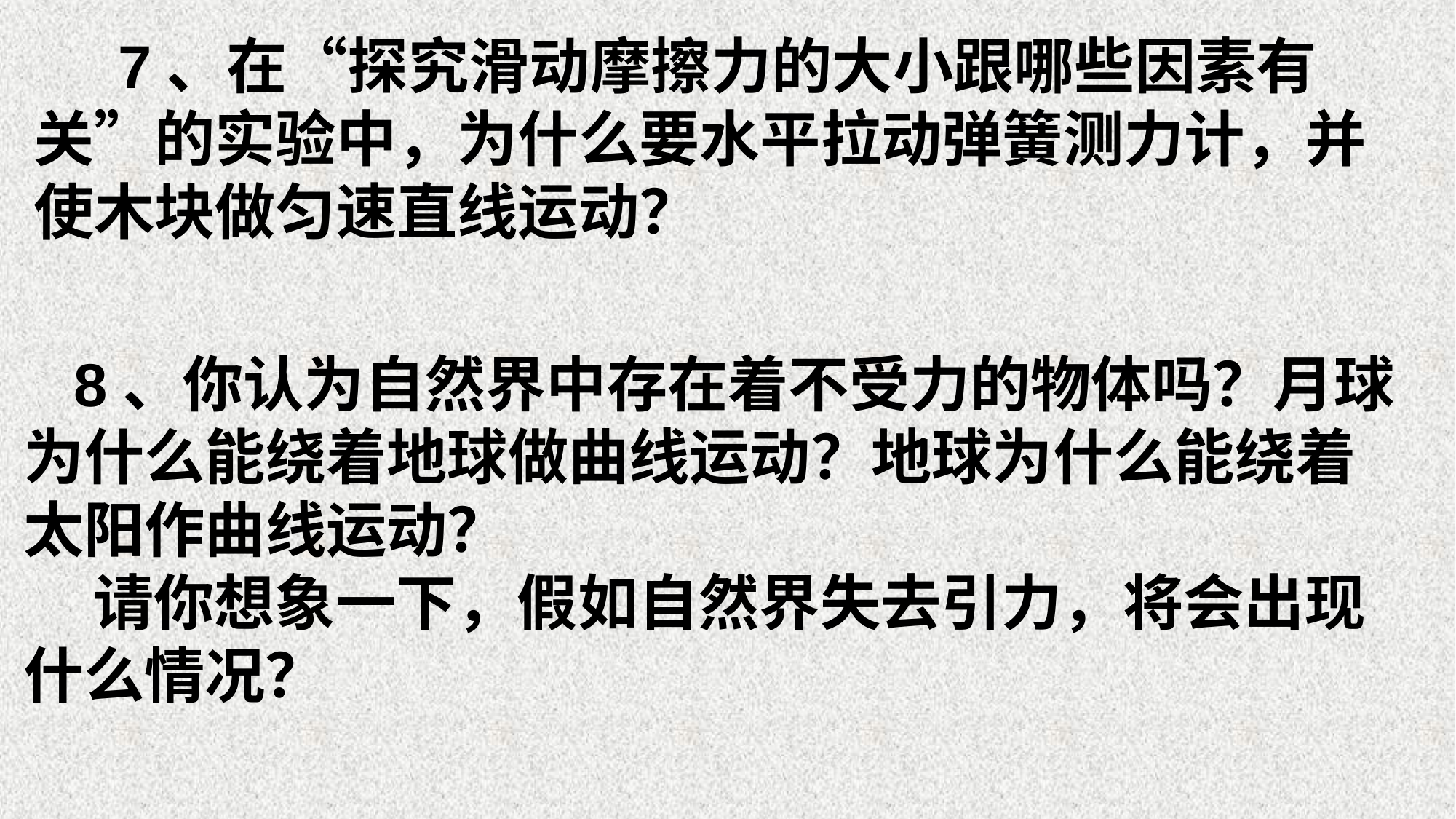

7、在“探究滑动摩擦力的大小跟哪些因素有关”的实验中，为什么要水平拉动弹簧测力计，并使木块做匀速直线运动？
   8、你认为自然界中存在着不受力的物体吗？月球为什么能绕着地球做曲线运动？地球为什么能绕着太阳作曲线运动？
    请你想象一下，假如自然界失去引力，将会出现什么情况？